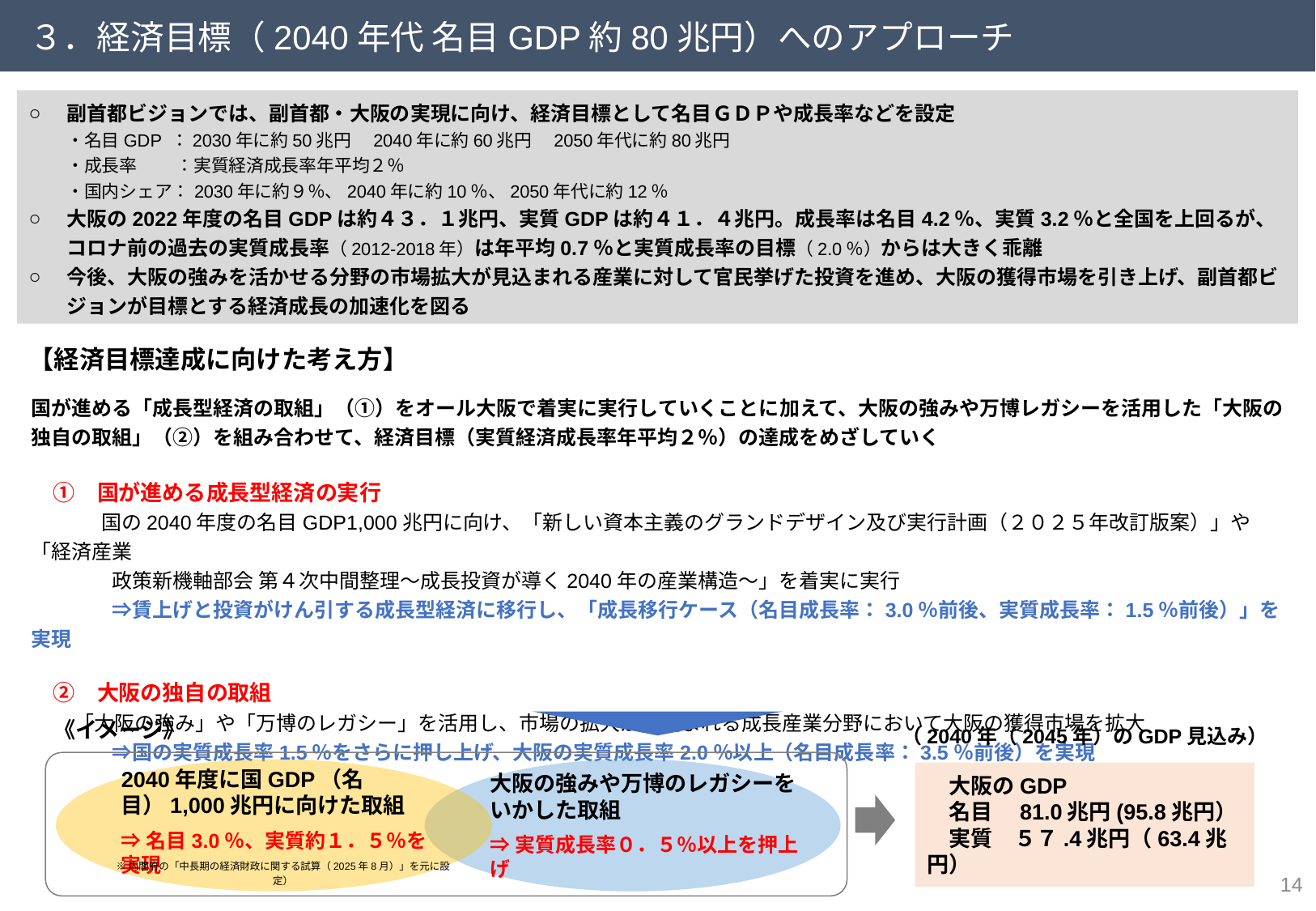

３．経済目標（2040年代 名目GDP約80兆円）へのアプローチ
副首都ビジョンでは、副首都・大阪の実現に向け、経済目標として名目ＧＤＰや成長率などを設定
・名目GDP ：2030年に約50兆円　2040年に約60兆円　2050年代に約80兆円　
・成長率　　 ：実質経済成長率年平均２％
・国内シェア：2030年に約９％、2040年に約10％、2050年代に約12％
大阪の2022年度の名目GDPは約４３．１兆円、実質GDPは約４１．４兆円。成長率は名目4.2％、実質3.2％と全国を上回るが、コロナ前の過去の実質成長率（2012-2018年）は年平均0.7％と実質成長率の目標（2.0％）からは大きく乖離
今後、大阪の強みを活かせる分野の市場拡大が見込まれる産業に対して官民挙げた投資を進め、大阪の獲得市場を引き上げ、副首都ビジョンが目標とする経済成長の加速化を図る
【経済目標達成に向けた考え方】
国が進める「成長型経済の取組」（①）をオール大阪で着実に実行していくことに加えて、大阪の強みや万博レガシーを活用した「大阪の独自の取組」（②）を組み合わせて、経済目標（実質経済成長率年平均２％）の達成をめざしていく

　①　国が進める成長型経済の実行
　　 　 国の2040年度の名目GDP1,000兆円に向け、「新しい資本主義のグランドデザイン及び実行計画（２０２５年改訂版案）」や 「経済産業
　　　　政策新機軸部会 第４次中間整理～成長投資が導く2040年の産業構造～」を着実に実行
　　　　⇒賃上げと投資がけん引する成長型経済に移行し、「成長移行ケース（名目成長率：3.0％前後、実質成長率：1.5％前後）」を実現

　②　大阪の独自の取組
　     「大阪の強み」や「万博のレガシー」を活用し、市場の拡大が見込まれる成長産業分野において大阪の獲得市場を拡大
　　　　⇒国の実質成長率1.5％をさらに押し上げ、大阪の実質成長率2.0％以上（名目成長率：3.5％前後）を実現

　《イメージ》

（2040年（2045年）のGDP見込み）

2040年度に国GDP（名目）1,000兆円に向けた取組

⇒名目3.0％、実質約１．５％を実現

　大阪のGDP
　名目　81.0兆円(95.8兆円）
　実質　５７.4兆円（63.4兆円）
大阪の強みや万博のレガシーをいかした取組

⇒実質成長率０．５％以上を押上げ

※内閣府の「中長期の経済財政に関する試算（2025年8月）」を元に設定）
14